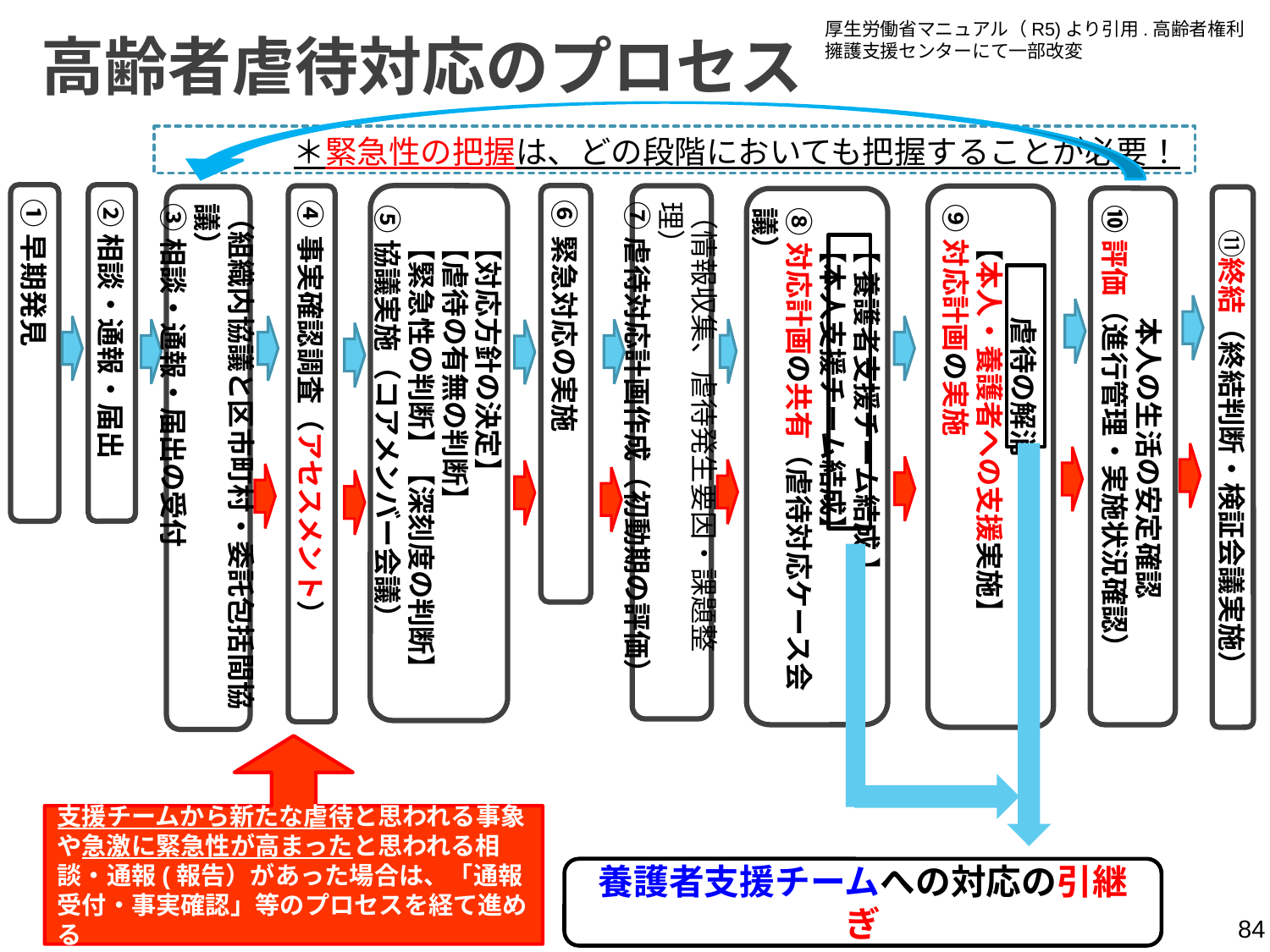

厚生労働省マニュアル（R5)より引用.高齢者権利擁護支援センターにて一部改変
高齢者虐待対応のプロセス

　　　　＊緊急性の把握は、どの段階においても把握することが必要！
①早期発見
②相談・通報・届出
⑥緊急対応の実施
　【対応方針の決定】
　【虐待の有無の判断】
　【緊急性の判断】【深刻度の判断】
⑤協議実施（コアメンバー会議）
（情報収集、虐待発生要因・課題整理）
⑦虐待対応計画作成（初動期の評価）
④事実確認調査（アセスメント）
　　　　虐待の解消
　【本人・養護者への支援実施】
⑨対応計画の実施
（組織内協議と区市町村・委託包括間協議）
③相談・通報・届出の受付
　⑪終結（終結判断・検証会議実施）
　　　　本人の生活の安定確認
⑩評価（進行管理・実施状況確認）
　【 養護者支援チーム結成 】
　【本人支援チーム結成】
⑧対応計画の共有（虐待対応ケース会議）

支援チームから新たな虐待と思われる事象や急激に緊急性が高まったと思われる相談・通報(報告）があった場合は、「通報受付・事実確認」等のプロセスを経て進める

養護者支援チームへの対応の引継ぎ
84